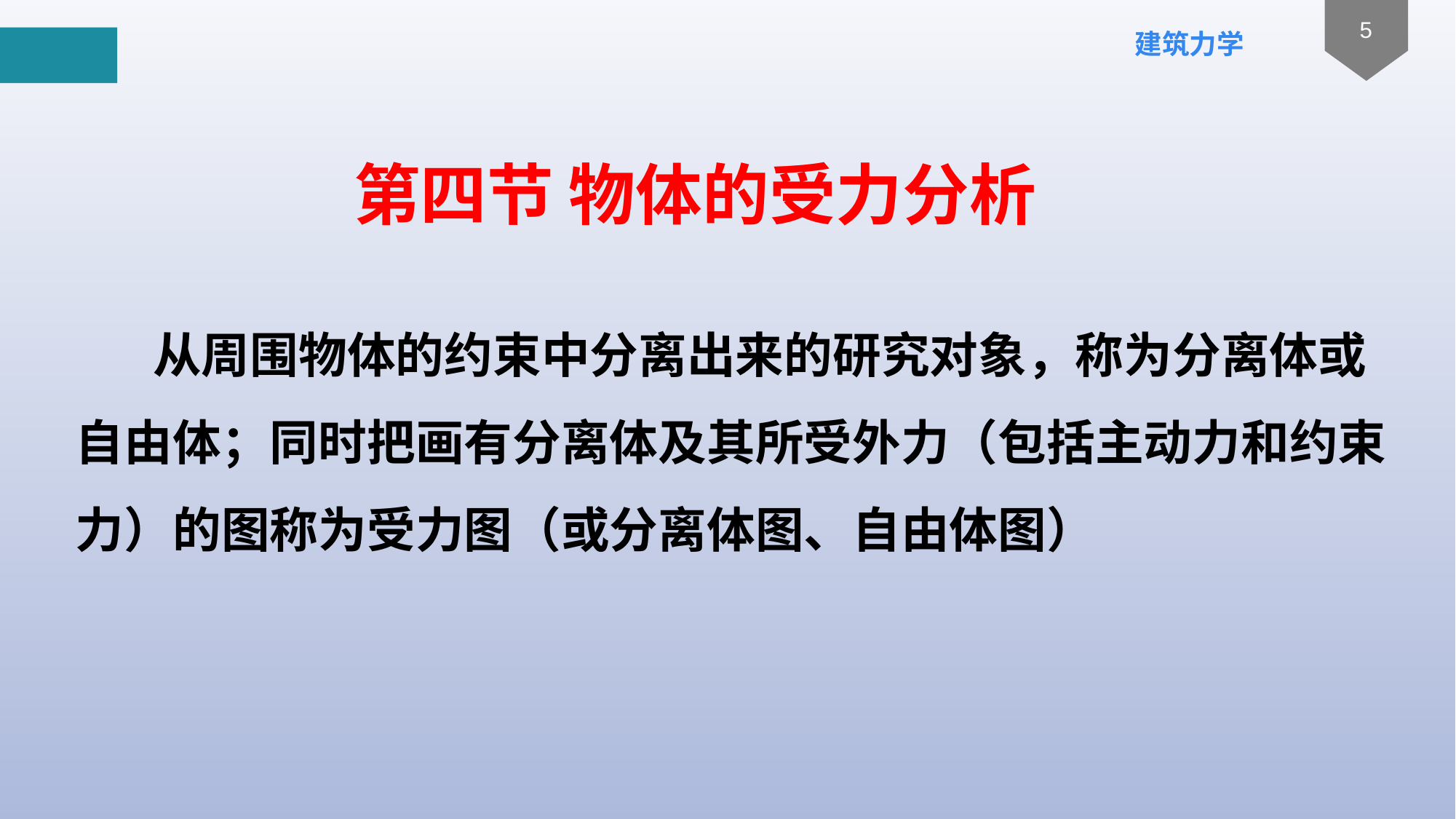

# 第四节 物体的受力分析
 从周围物体的约束中分离出来的研究对象，称为分离体或自由体；同时把画有分离体及其所受外力（包括主动力和约束力）的图称为受力图（或分离体图、自由体图）